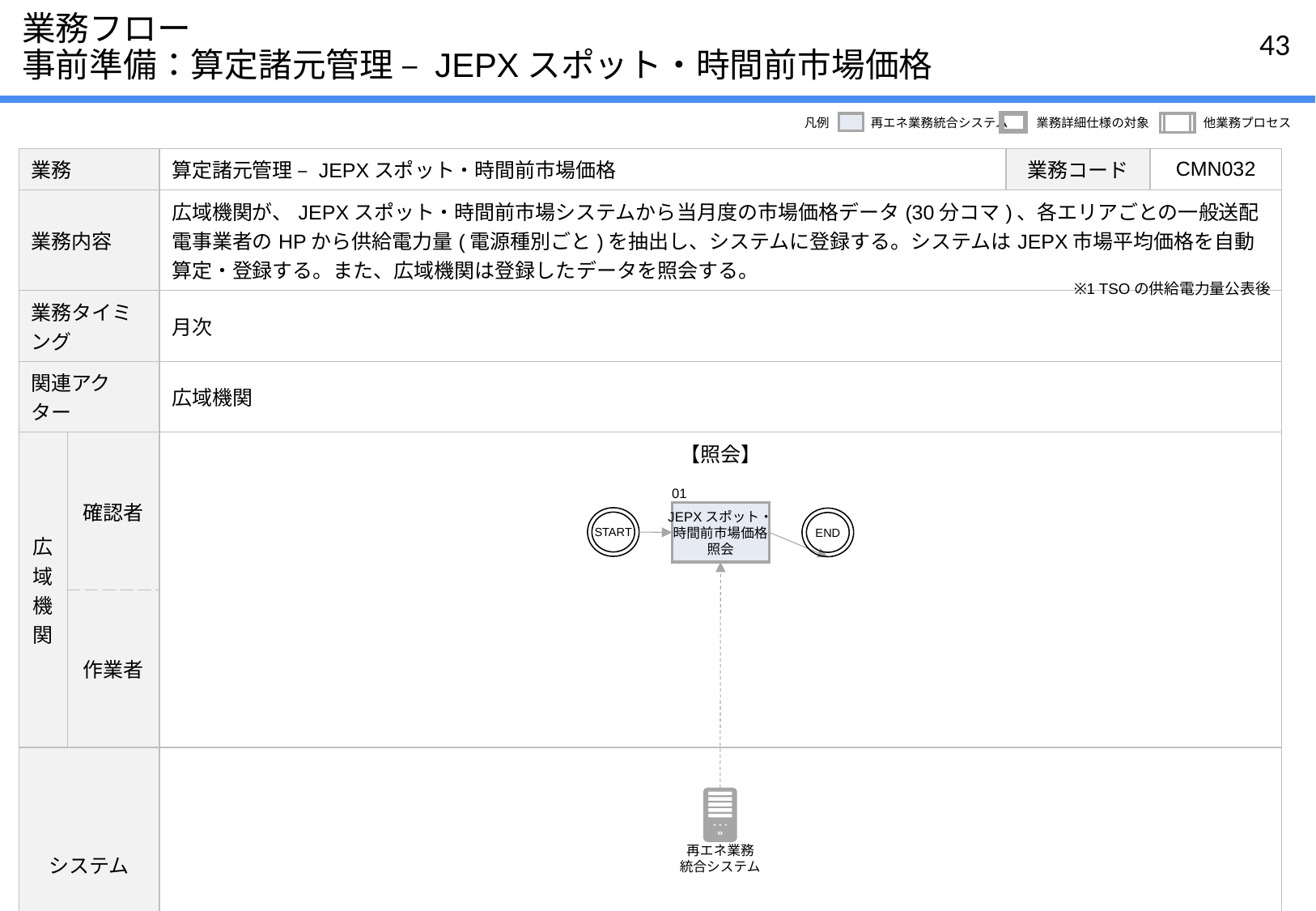

# 業務フロー 事前準備：算定諸元管理 – JEPXスポット・時間前市場価格
凡例
再エネ業務統合システム
業務詳細仕様の対象
他業務プロセス

| 業務 |  | 算定諸元管理 – JEPXスポット・時間前市場価格 | 業務コード | CMN032 |
| --- | --- | --- | --- | --- |
| 業務内容 |  | 広域機関が、JEPXスポット・時間前市場システムから当月度の市場価格データ(30分コマ)、各エリアごとの一般送配電事業者のHPから供給電力量(電源種別ごと)を抽出し、システムに登録する。システムはJEPX市場平均価格を自動算定・登録する。また、広域機関は登録したデータを照会する。 |  |  |
| 業務タイミング |  | 月次 |  |  |
| 関連アクター |  | 広域機関 |  |  |
| 広域機関 | 確認者 | 【照会】 |  |  |
|  | 作業者 |  |  |  |
| システム |  |  |  |  |
※1 TSOの供給電力量公表後
01
JEPXスポット・
時間前市場価格
照会
START
END

再エネ業務
統合システム